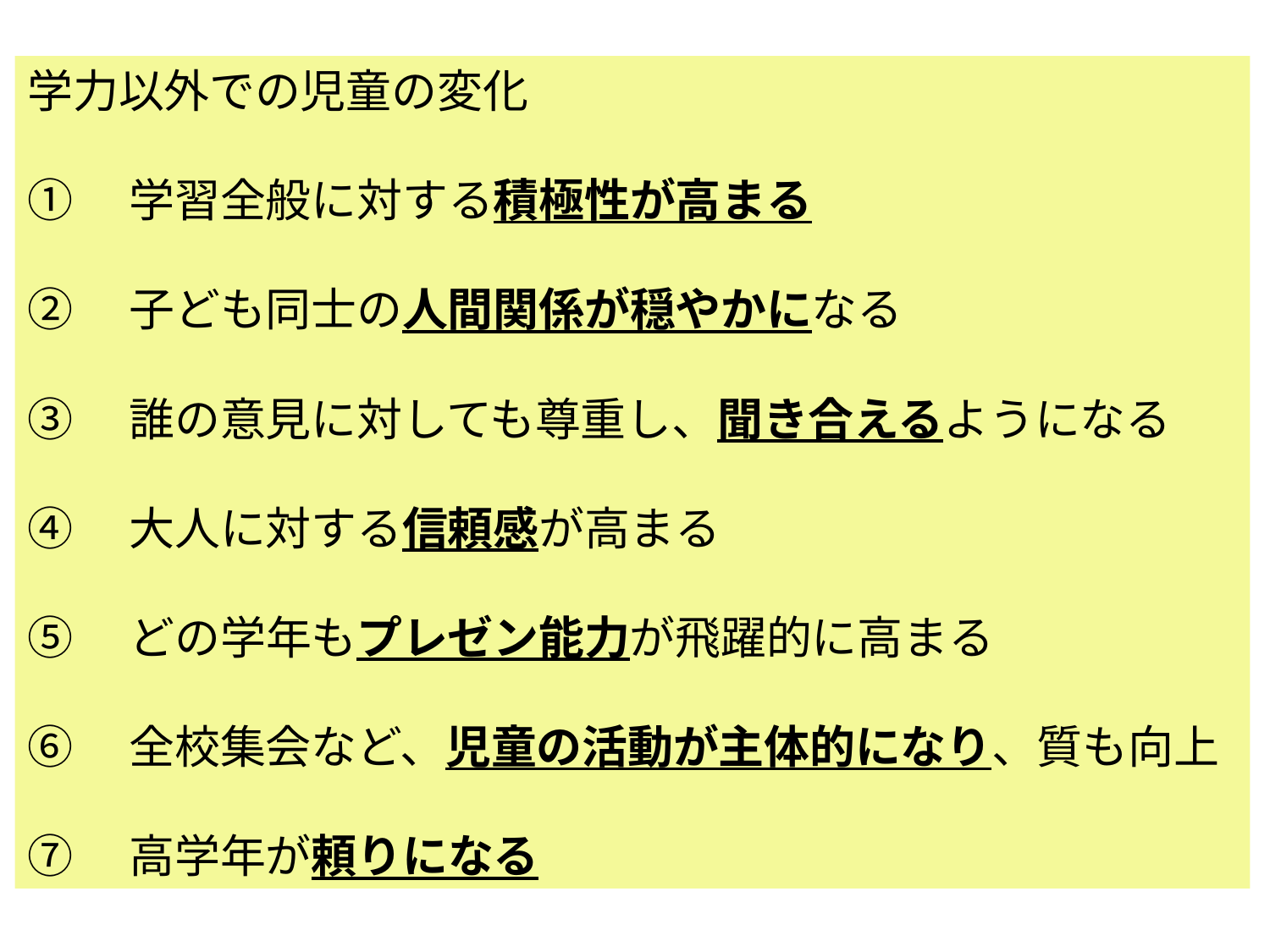

学力以外での児童の変化

①　学習全般に対する積極性が高まる

②　子ども同士の人間関係が穏やかになる

③　誰の意見に対しても尊重し、聞き合えるようになる

④　大人に対する信頼感が高まる

⑤　どの学年もプレゼン能力が飛躍的に高まる

⑥　全校集会など、児童の活動が主体的になり、質も向上

⑦　高学年が頼りになる